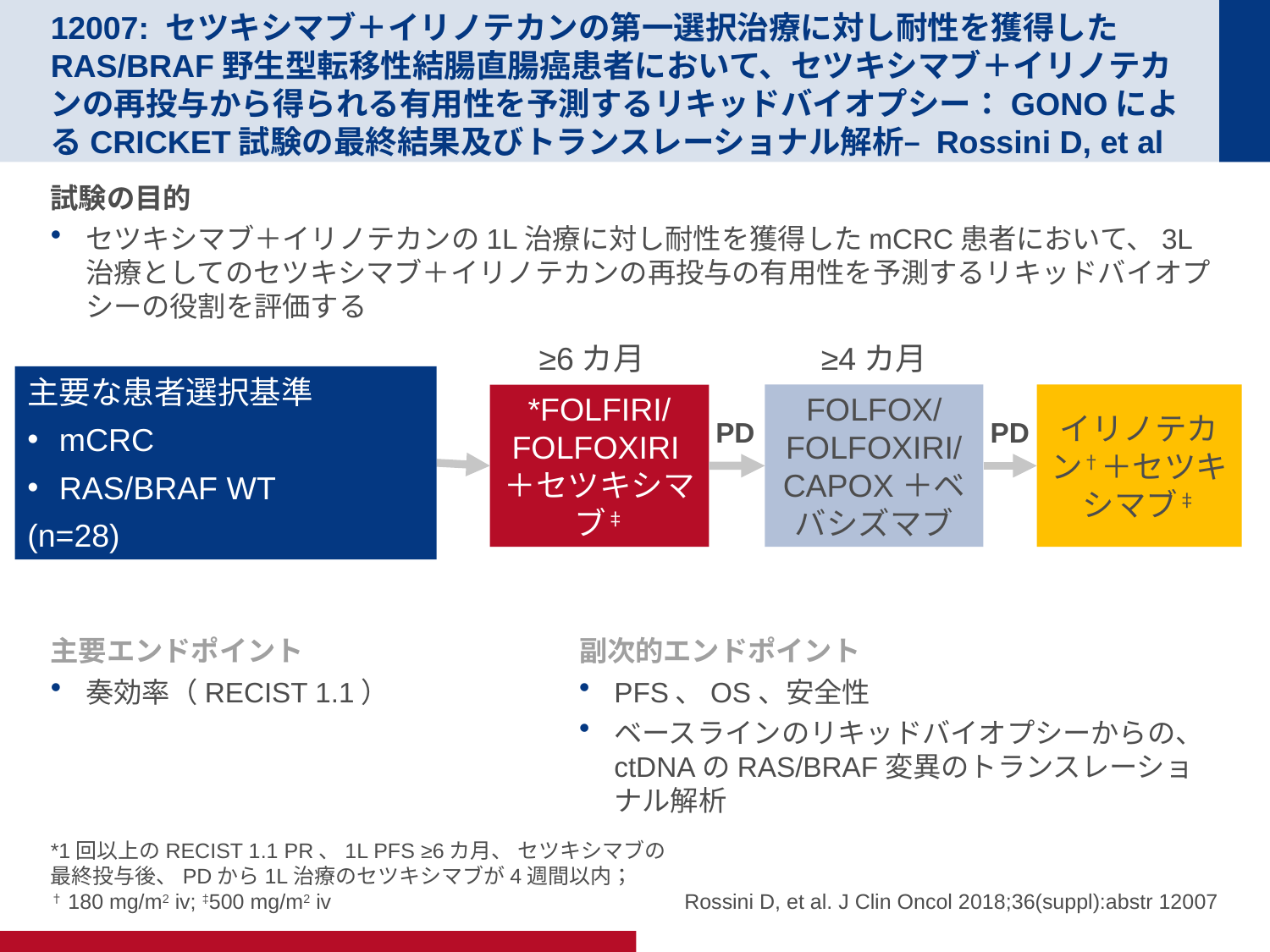

# 12007: セツキシマブ＋イリノテカンの第一選択治療に対し耐性を獲得したRAS/BRAF野生型転移性結腸直腸癌患者において、セツキシマブ＋イリノテカンの再投与から得られる有用性を予測するリキッドバイオプシー：GONOによるCRICKET試験の最終結果及びトランスレーショナル解析– Rossini D, et al
試験の目的
セツキシマブ＋イリノテカンの1L治療に対し耐性を獲得したmCRC患者において、3L治療としてのセツキシマブ＋イリノテカンの再投与の有用性を予測するリキッドバイオプシーの役割を評価する
≥6カ月
≥4カ月
主要な患者選択基準
mCRC
RAS/BRAF WT
(n=28)
FOLFOX/ FOLFOXIRI/ CAPOX＋ベバシズマブ
イリノテカン†＋セツキシマブ‡
*FOLFIRI/ FOLFOXIRI＋セツキシマブ‡
PD
PD
主要エンドポイント
奏効率（RECIST 1.1）
副次的エンドポイント
PFS、OS、安全性
ベースラインのリキッドバイオプシーからの、ctDNAのRAS/BRAF変異のトランスレーショナル解析

*1回以上のRECIST 1.1 PR、1L PFS ≥6カ月、 セツキシマブの最終投与後、PDから1L治療のセツキシマブが4週間以内；†180 mg/m2 iv; ‡500 mg/m2 iv
Rossini D, et al. J Clin Oncol 2018;36(suppl):abstr 12007